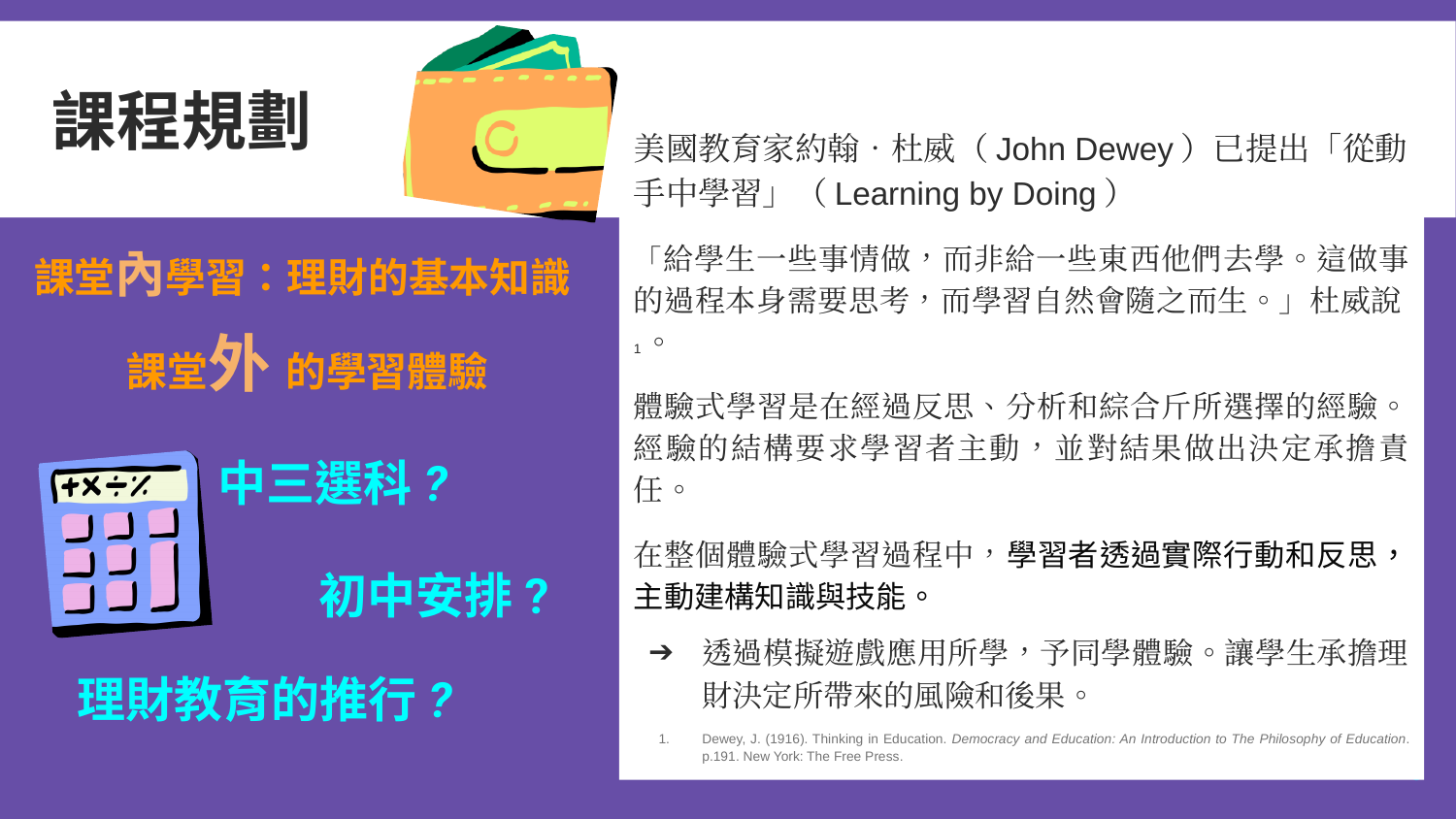

# 課堂理論設計基礎
課程規劃
美國教育家約翰‧杜威（John Dewey）已提出「從動手中學習」（Learning by Doing）
「給學生一些事情做，而非給一些東西他們去學。這做事的過程本身需要思考，而學習自然會隨之而生。」杜威說1。
體驗式學習是在經過反思、分析和綜合斤所選擇的經驗。經驗的結構要求學習者主動，並對結果做出決定承擔責任。
在整個體驗式學習過程中，學習者透過實際行動和反思，主動建構知識與技能。
透過模擬遊戲應用所學，予同學體驗。讓學生承擔理財決定所帶來的風險和後果。
Dewey, J. (1916). Thinking in Education. Democracy and Education: An Introduction to The Philosophy of Education. p.191. New York: The Free Press.
課堂內學習：理財的基本知識
課堂外 的學習體驗
中三選科?

初中安排?
理財教育的推行?
5